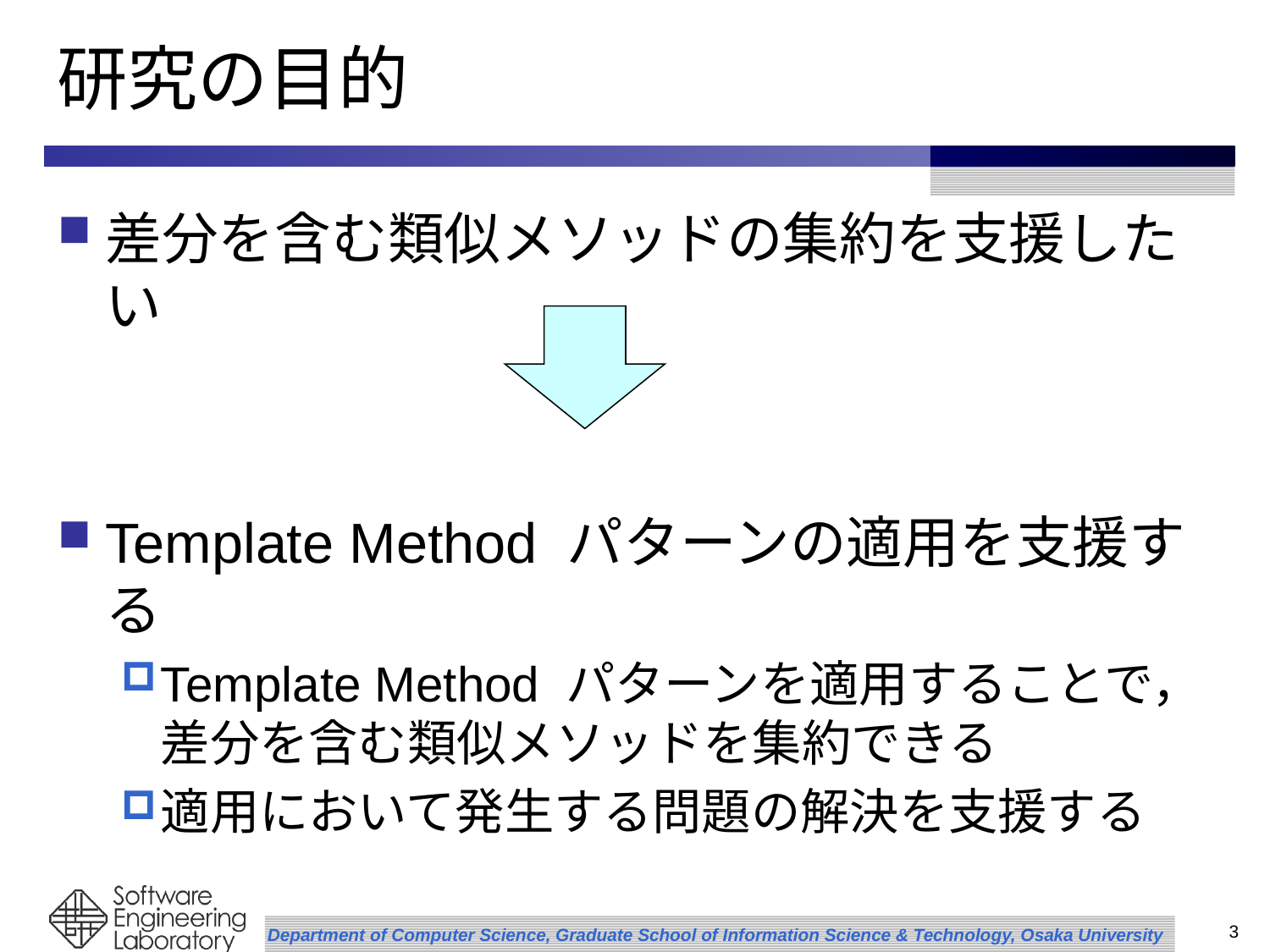

# 研究の目的
差分を含む類似メソッドの集約を支援したい

Template Method パターンの適用を支援する
Template Method パターンを適用することで，
差分を含む類似メソッドを集約できる
適用において発生する問題の解決を支援する

3